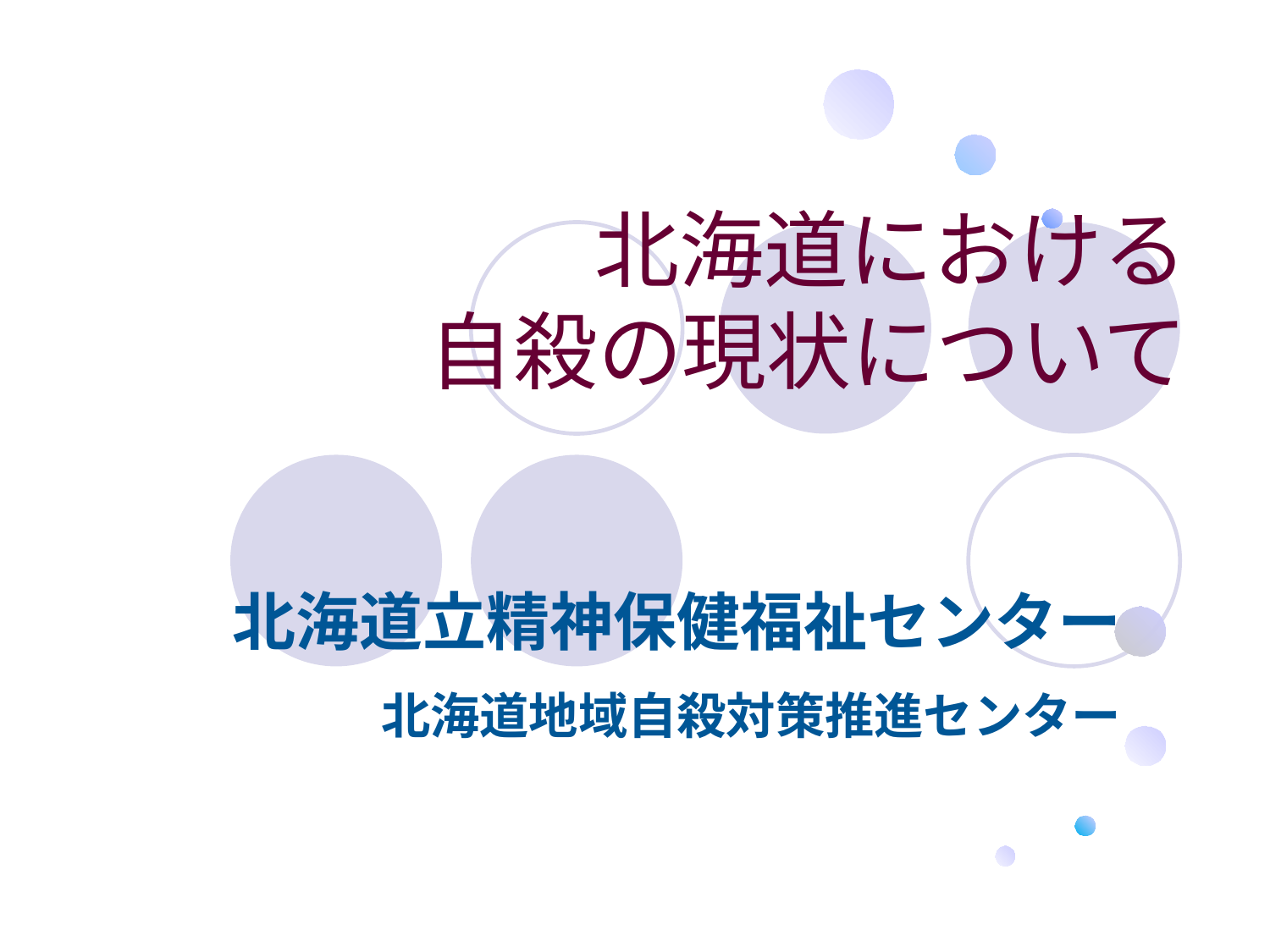

# 北海道における 自殺の現状について

北海道立精神保健福祉センター

北海道地域自殺対策推進センター